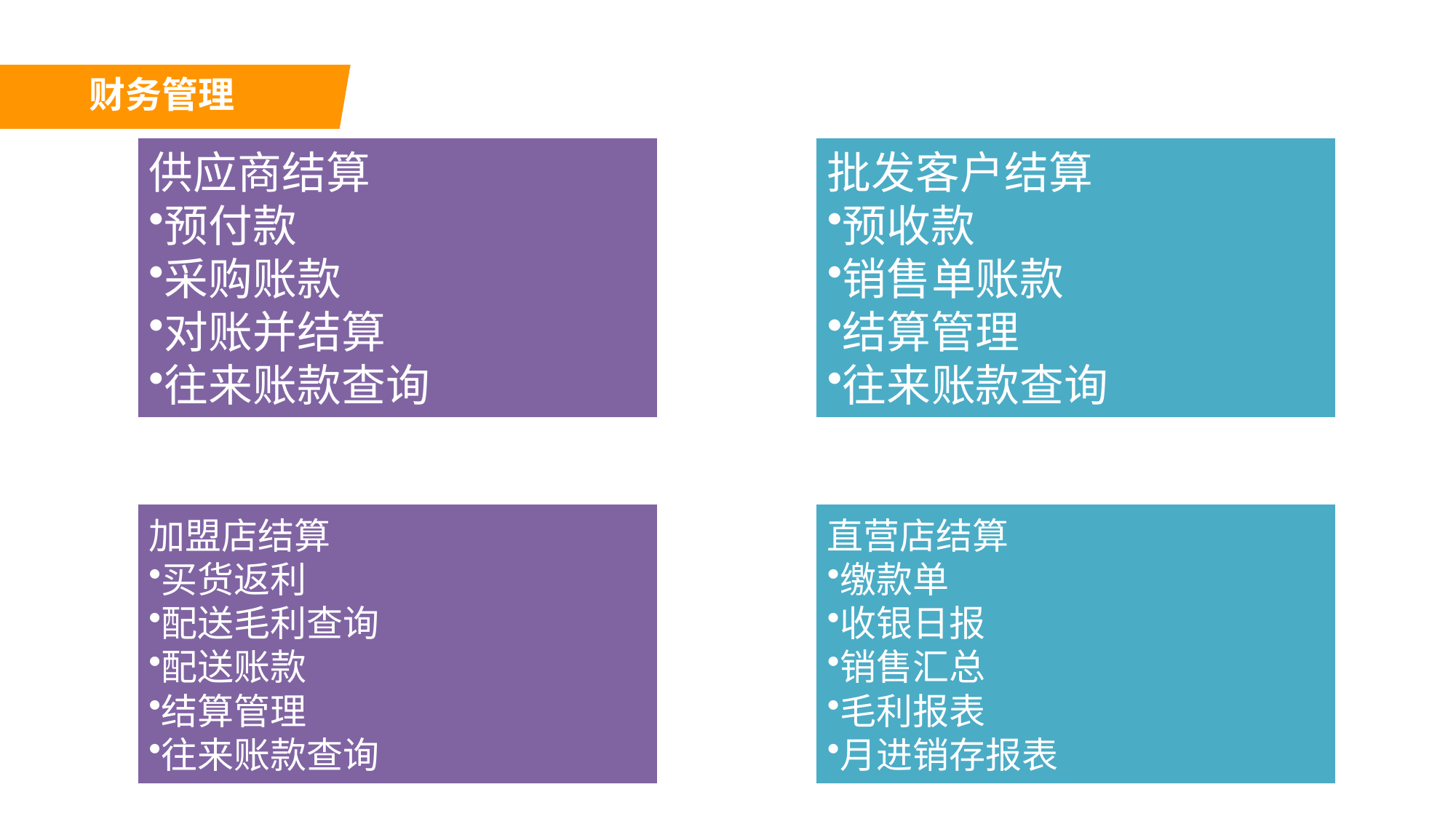

# 财务管理
供应商结算
加盟店结算
直营店结算
批发客户结算
预付款
采购账款
对账并结算
往来账款查询
预收款
销售单账款
结算管理
往来账款查询
买货返利
配送毛利查询
配送账款
结算管理
往来账款查询
缴款单
收银日报
月进销存报表
销售汇总
毛利报表